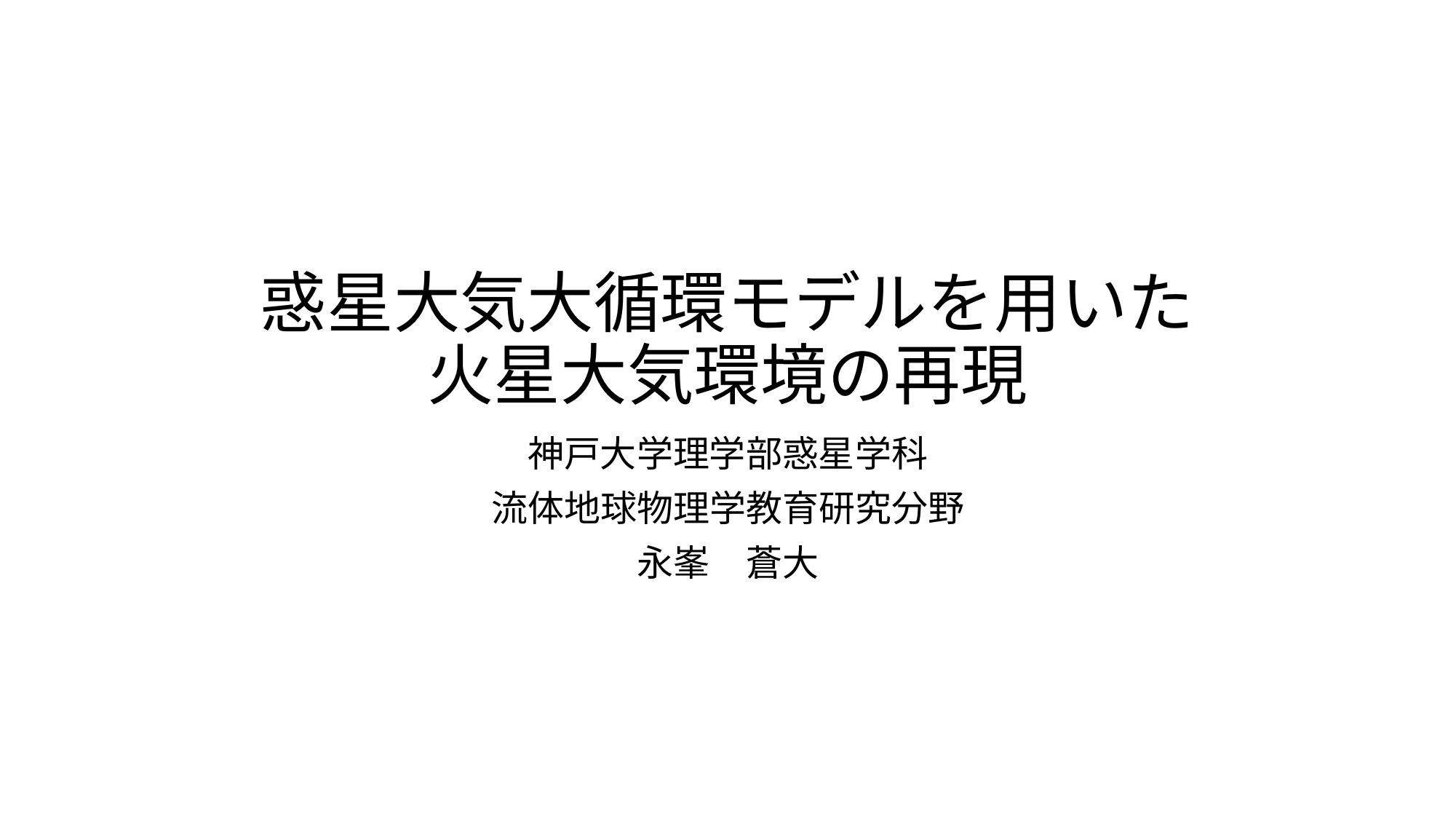

# 惑星大気大循環モデルを用いた 火星大気環境の再現
神戸大学理学部惑星学科
流体地球物理学教育研究分野
永峯　蒼大